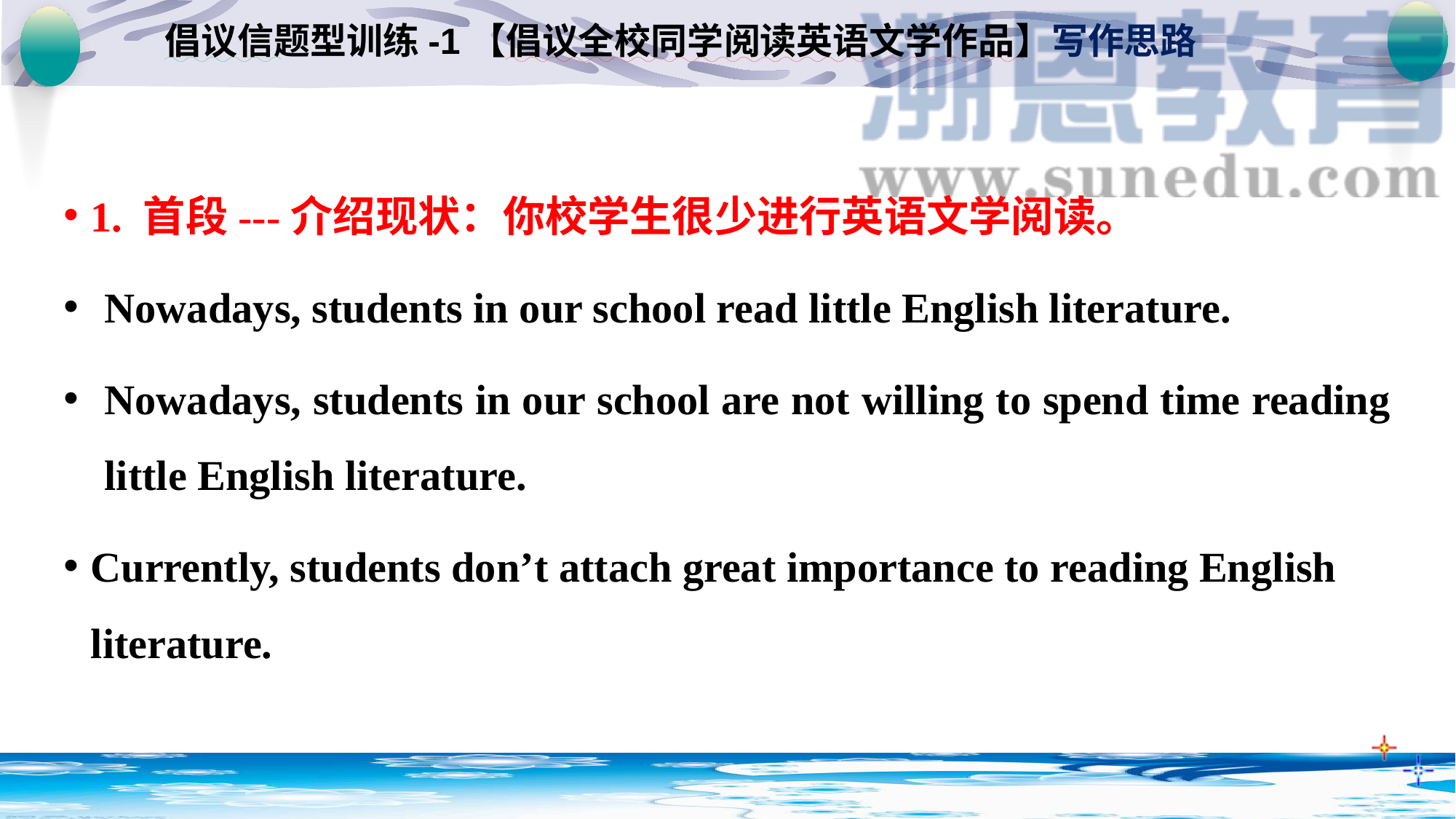

倡议信题型训练-1【倡议全校同学阅读英语文学作品】写作思路
1. 首段---介绍现状：你校学生很少进行英语文学阅读。
Nowadays, students in our school read little English literature.
Nowadays, students in our school are not willing to spend time reading little English literature.
Currently, students don’t attach great importance to reading English literature.